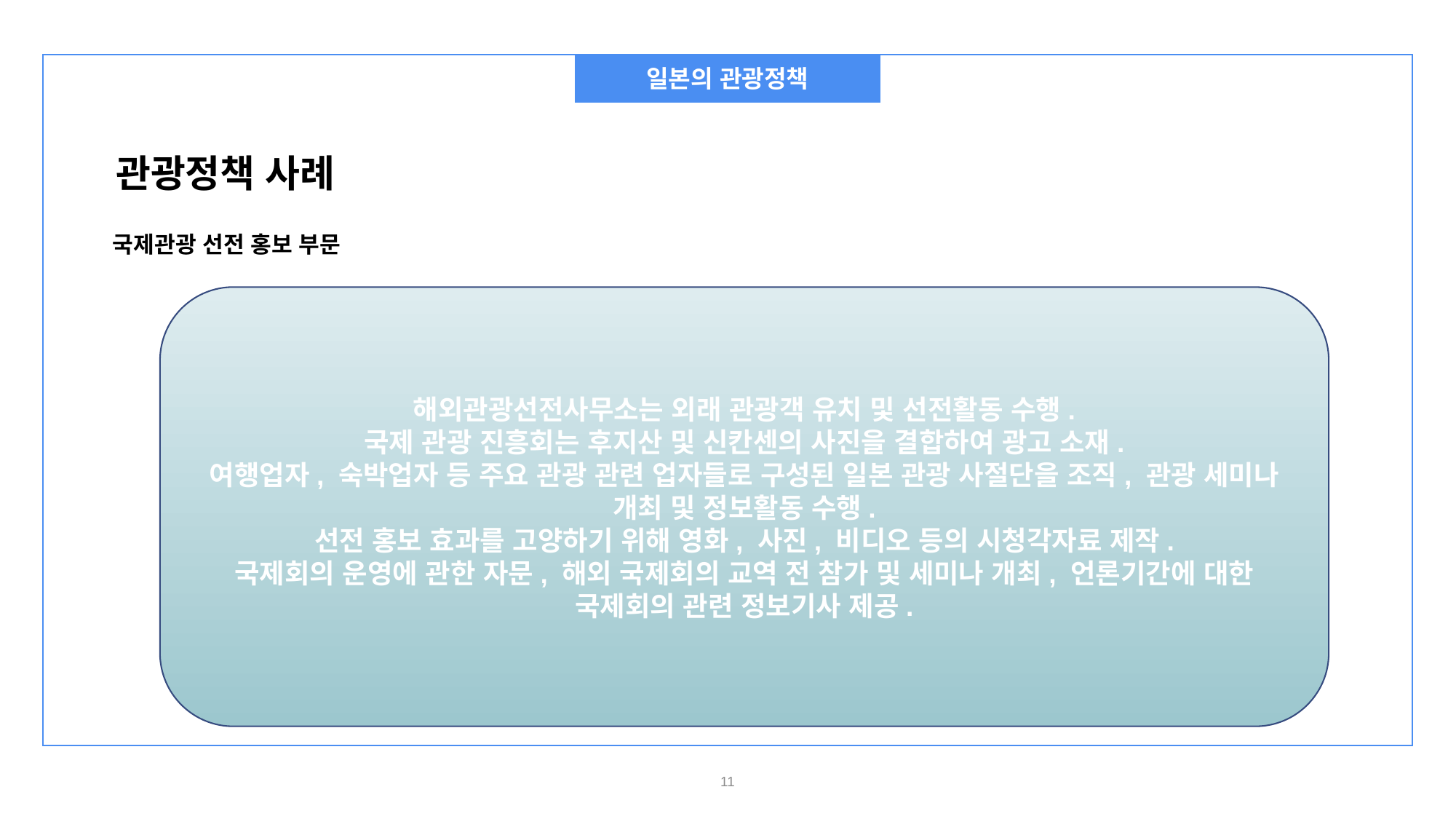

일본의 관광정책
관광정책 사례
국제관광 선전 홍보 부문
해외관광선전사무소는 외래 관광객 유치 및 선전활동 수행.
국제 관광 진흥회는 후지산 및 신칸센의 사진을 결합하여 광고 소재.
여행업자, 숙박업자 등 주요 관광 관련 업자들로 구성된 일본 관광 사절단을 조직, 관광 세미나 개최 및 정보활동 수행.
선전 홍보 효과를 고양하기 위해 영화, 사진, 비디오 등의 시청각자료 제작.
국제회의 운영에 관한 자문, 해외 국제회의 교역 전 참가 및 세미나 개최, 언론기간에 대한 국제회의 관련 정보기사 제공.
11